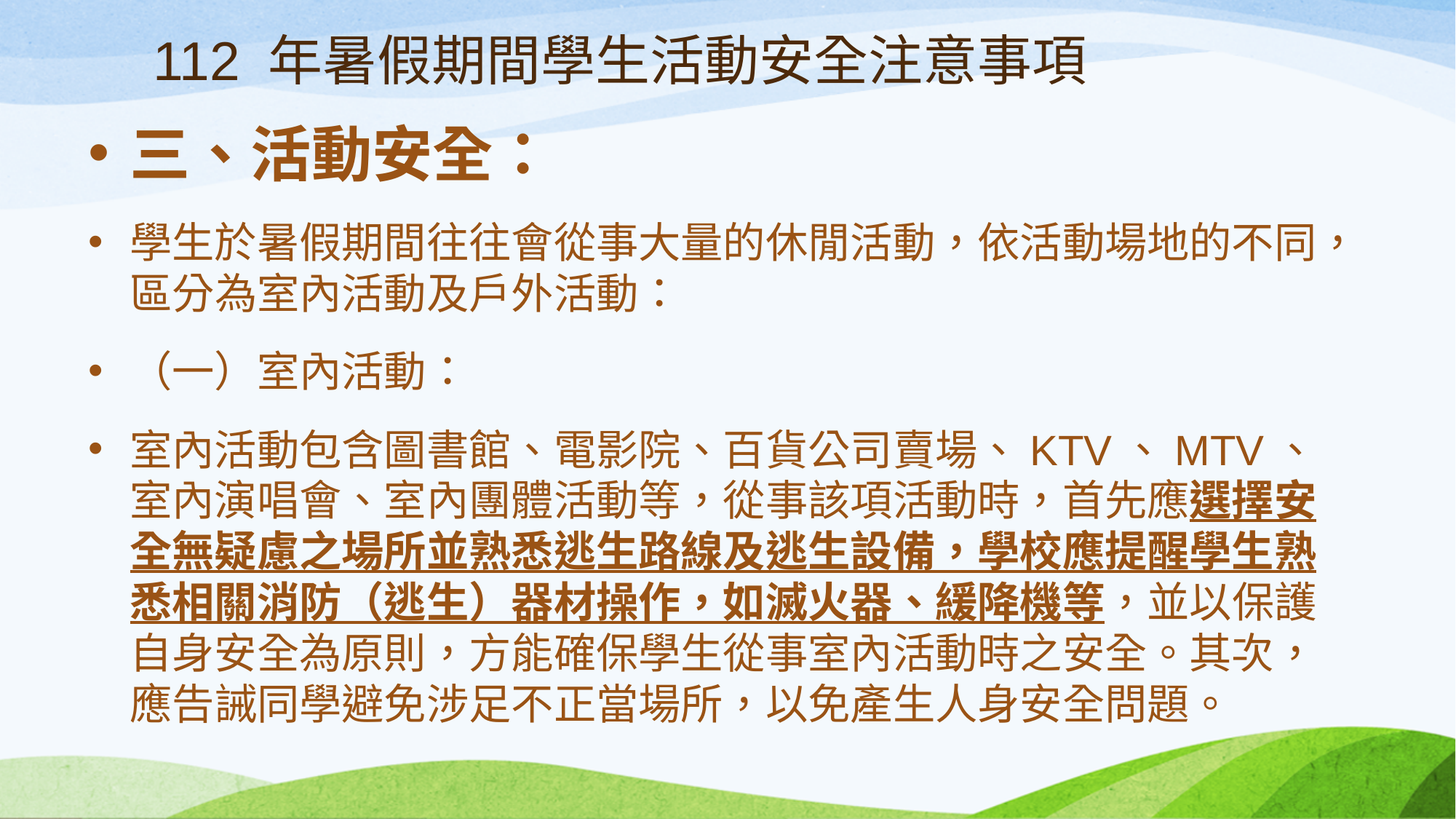

# 112 年暑假期間學生活動安全注意事項
三、活動安全：
學生於暑假期間往往會從事大量的休閒活動，依活動場地的不同，區分為室內活動及戶外活動：
（一）室內活動：
室內活動包含圖書館、電影院、百貨公司賣場、KTV、MTV、室內演唱會、室內團體活動等，從事該項活動時，首先應選擇安全無疑慮之場所並熟悉逃生路線及逃生設備，學校應提醒學生熟悉相關消防（逃生）器材操作，如滅火器、緩降機等，並以保護自身安全為原則，方能確保學生從事室內活動時之安全。其次，應告誡同學避免涉足不正當場所，以免產生人身安全問題。